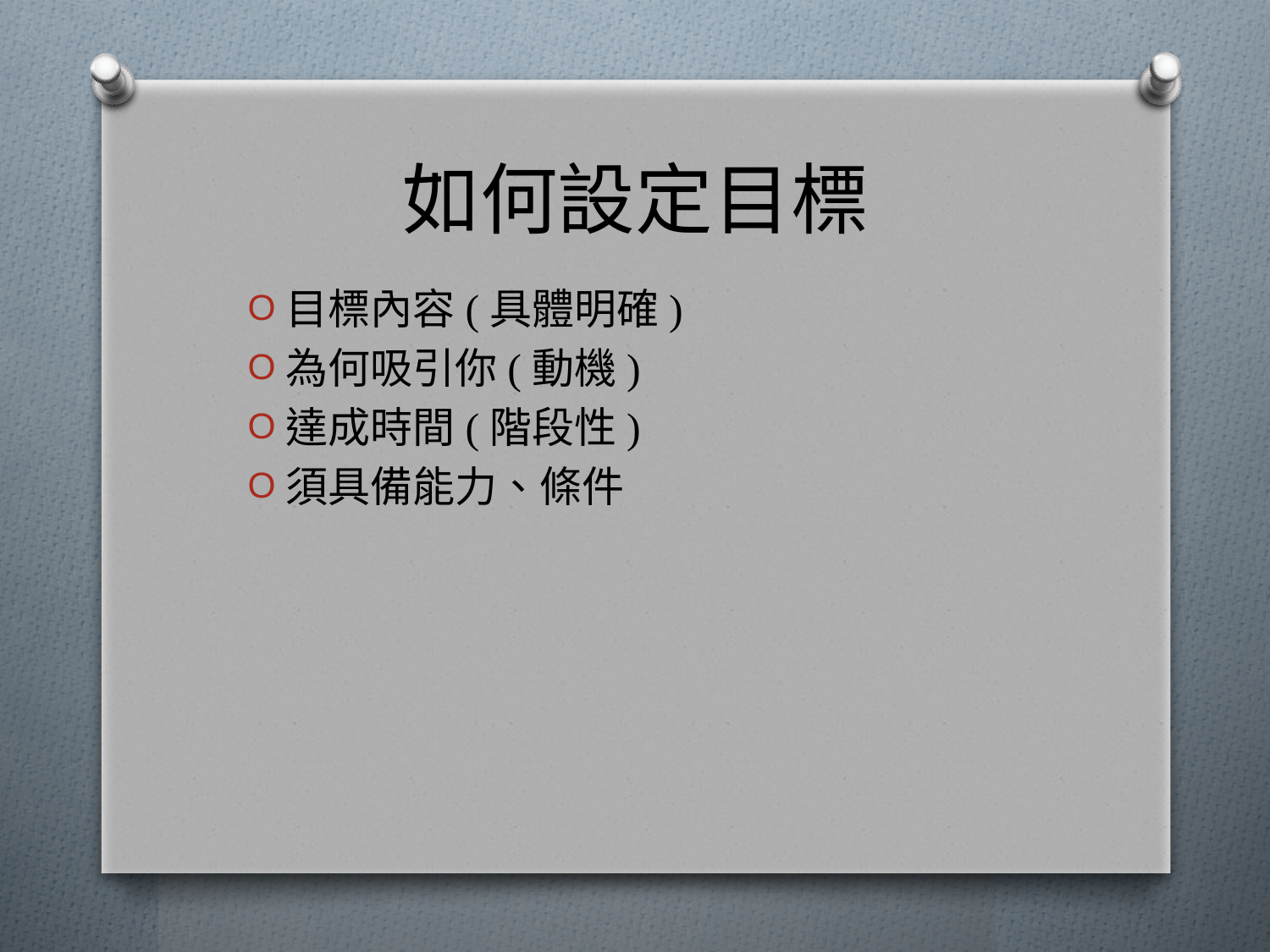

# 如何設定目標
目標內容(具體明確)
為何吸引你(動機)
達成時間(階段性)
須具備能力、條件